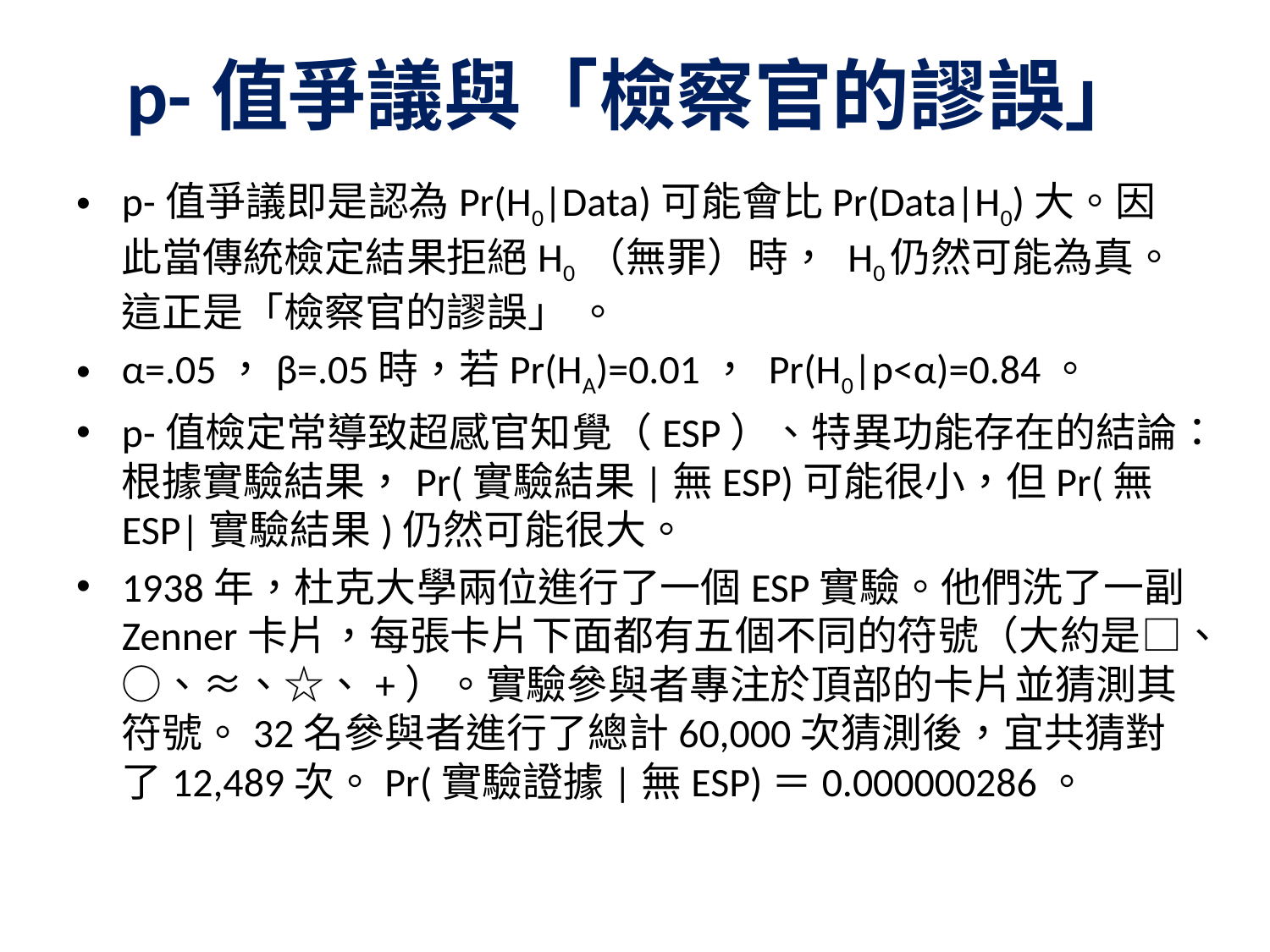

# p-值爭議與「檢察官的謬誤」
p-值爭議即是認為Pr(H0|Data)可能會比Pr(Data|H0)大。因此當傳統檢定結果拒絕H0 （無罪）時， H0仍然可能為真。這正是「檢察官的謬誤」 。
α=.05，β=.05時，若Pr(HA)=0.01， Pr(H0|p<α)=0.84。
p-值檢定常導致超感官知覺（ESP）、特異功能存在的結論：根據實驗結果，Pr(實驗結果|無ESP)可能很小，但Pr(無ESP|實驗結果)仍然可能很大。
1938年，杜克大學兩位進行了一個ESP實驗。他們洗了一副Zenner卡片，每張卡片下面都有五個不同的符號（大約是□、○、≈、☆、+）。實驗參與者專注於頂部的卡片並猜測其符號。32名參與者進行了總計60,000次猜測後，宜共猜對了12,489次。Pr(實驗證據|無ESP)＝0.000000286。